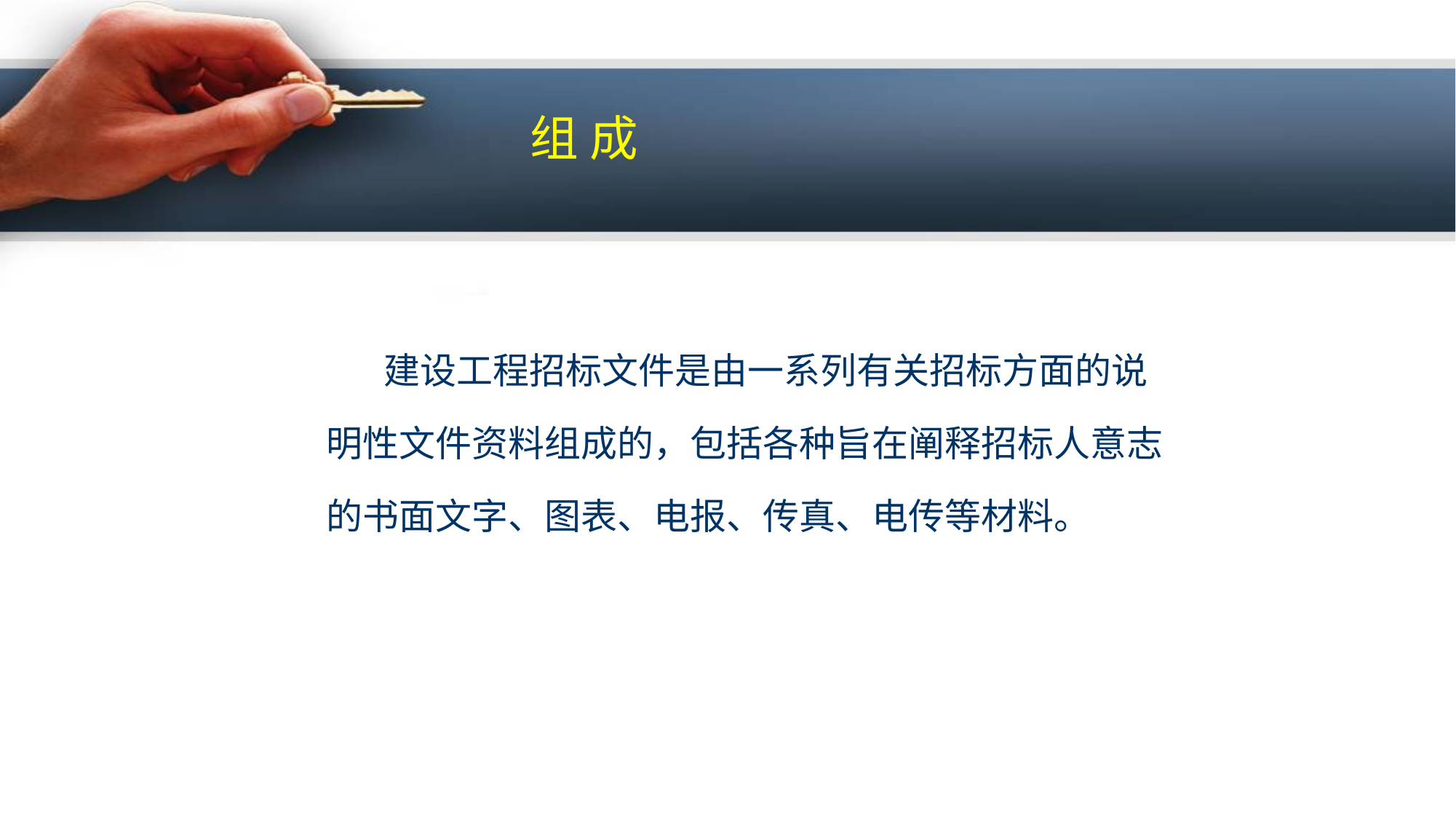

组 成

      建设工程招标文件是由一系列有关招标方面的说
明性文件资料组成的，包括各种旨在阐释招标人意志
的书面文字、图表、电报、传真、电传等材料。